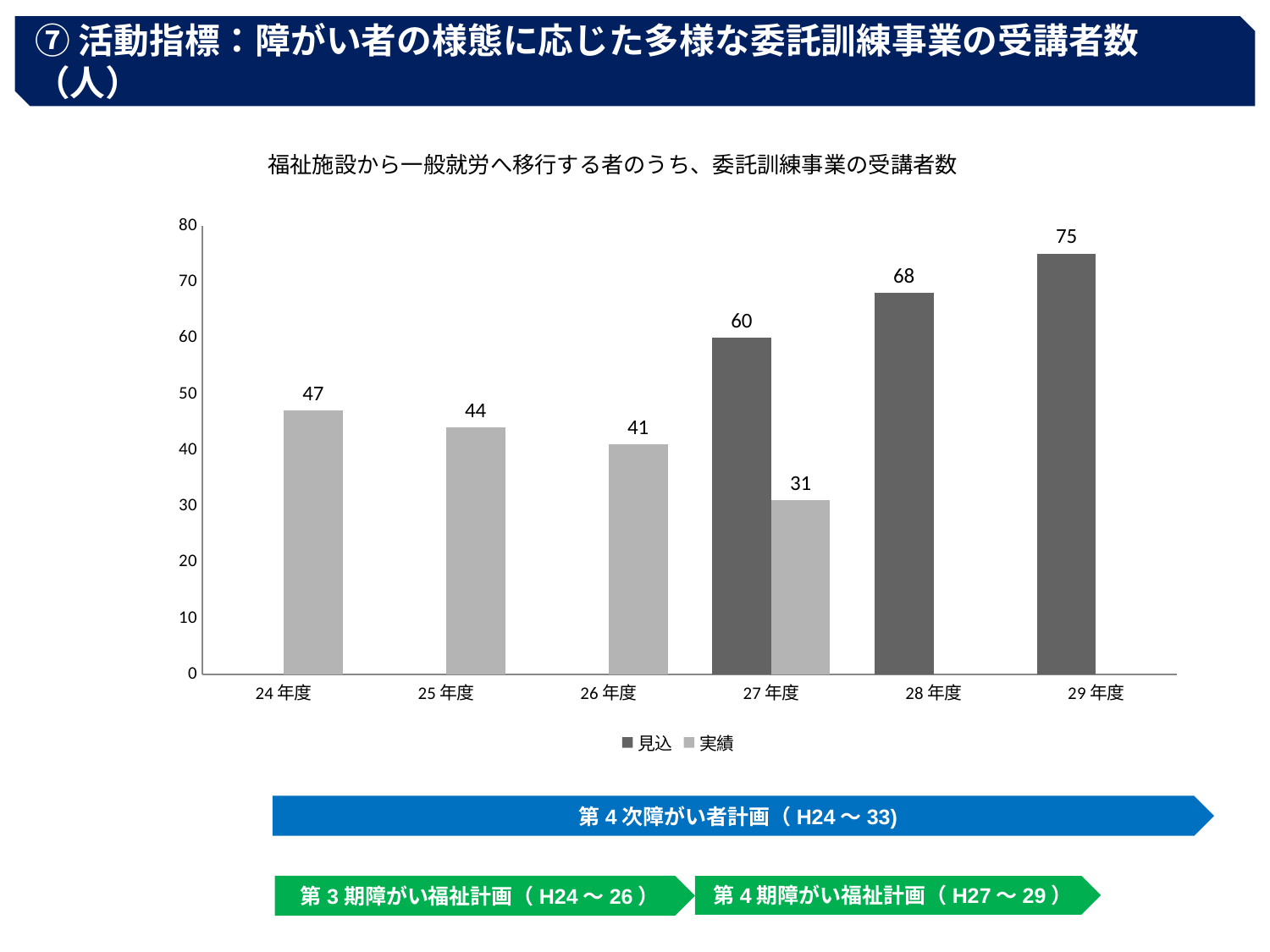

⑦活動指標：障がい者の様態に応じた多様な委託訓練事業の受講者数（人）
福祉施設から一般就労へ移行する者のうち、委託訓練事業の受講者数

### Chart

| Category | 見込 | 実績 |
|---|---|---|
| 24年度 | None | 47.0 |
| 25年度 | None | 44.0 |
| 26年度 | None | 41.0 |
| 27年度 | 60.0 | 31.0 |
| 28年度 | 68.0 | None |
| 29年度 | 75.0 | None |
第4次障がい者計画（H24～33)
第3期障がい福祉計画（H24～26）
第4期障がい福祉計画（H27～29）